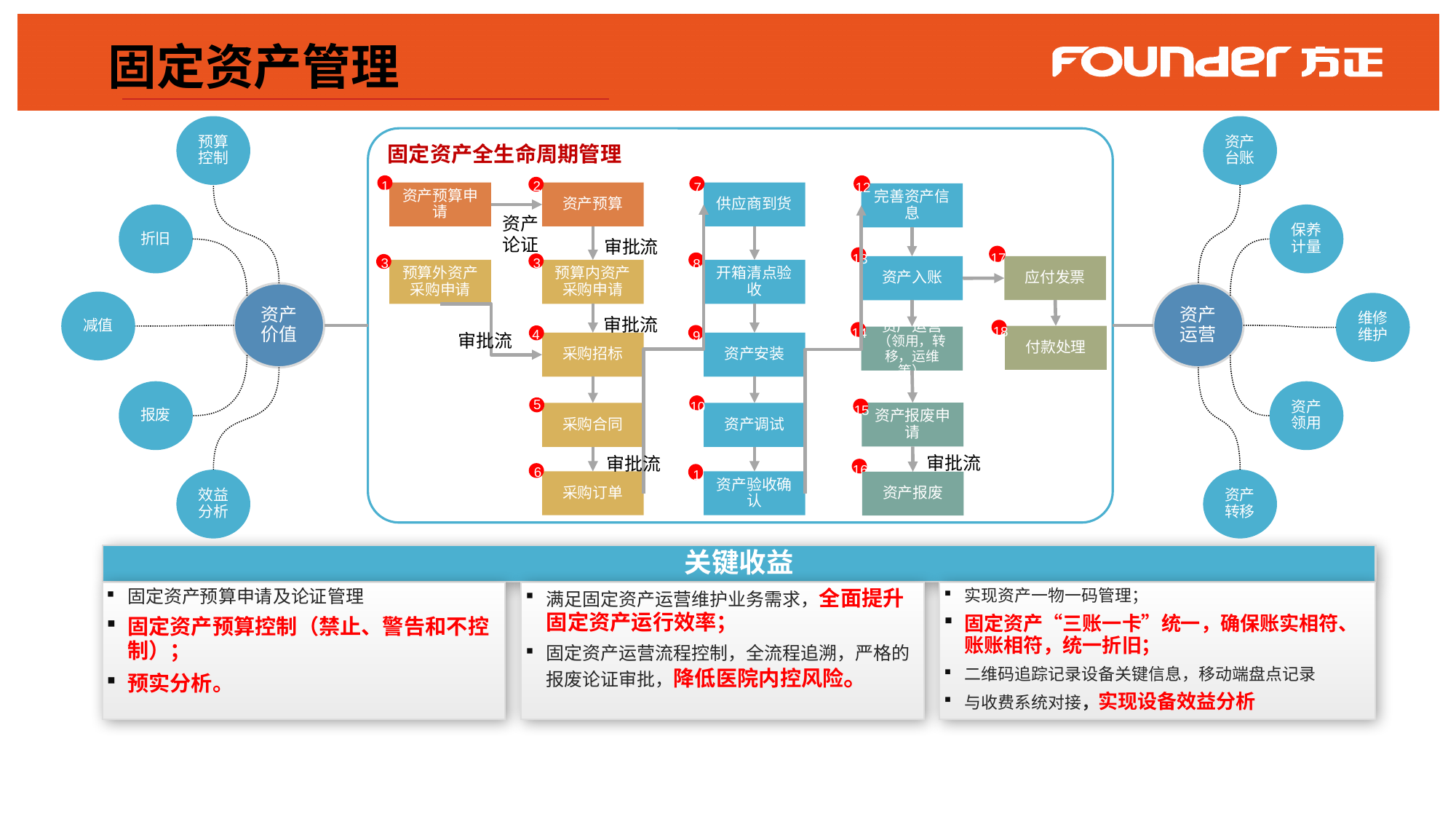

固定资产管理
预算控制
资产台账

固定资产全生命周期管理

1
2
7
12
资产预算申请
资产预算
供应商到货
完善资产信息
资产
论证
审批流

17
13

3
3
8
应付发票
资产入账
预算外资产采购申请
预算内资产采购申请
开箱清点验收
审批流

18
审批流
14

4
付款处理
资产运营（领用，转移，运维等）
9
采购招标
资产安装

5

10

15
资产报废申请
采购合同
资产调试
审批流
审批流

16

6

11
采购订单
资产验收确认
资产报废
折旧
保养计量
资产价值
资产运营
减值
维修维护
报废
资产领用
效益分析
资产转移
关键收益
固定资产预算申请及论证管理
固定资产预算控制（禁止、警告和不控制）；
预实分析。
满足固定资产运营维护业务需求，全面提升固定资产运行效率；
固定资产运营流程控制，全流程追溯，严格的报废论证审批，降低医院内控风险。
实现资产一物一码管理；
固定资产“三账一卡”统一，确保账实相符、账账相符，统一折旧；
二维码追踪记录设备关键信息，移动端盘点记录
与收费系统对接，实现设备效益分析